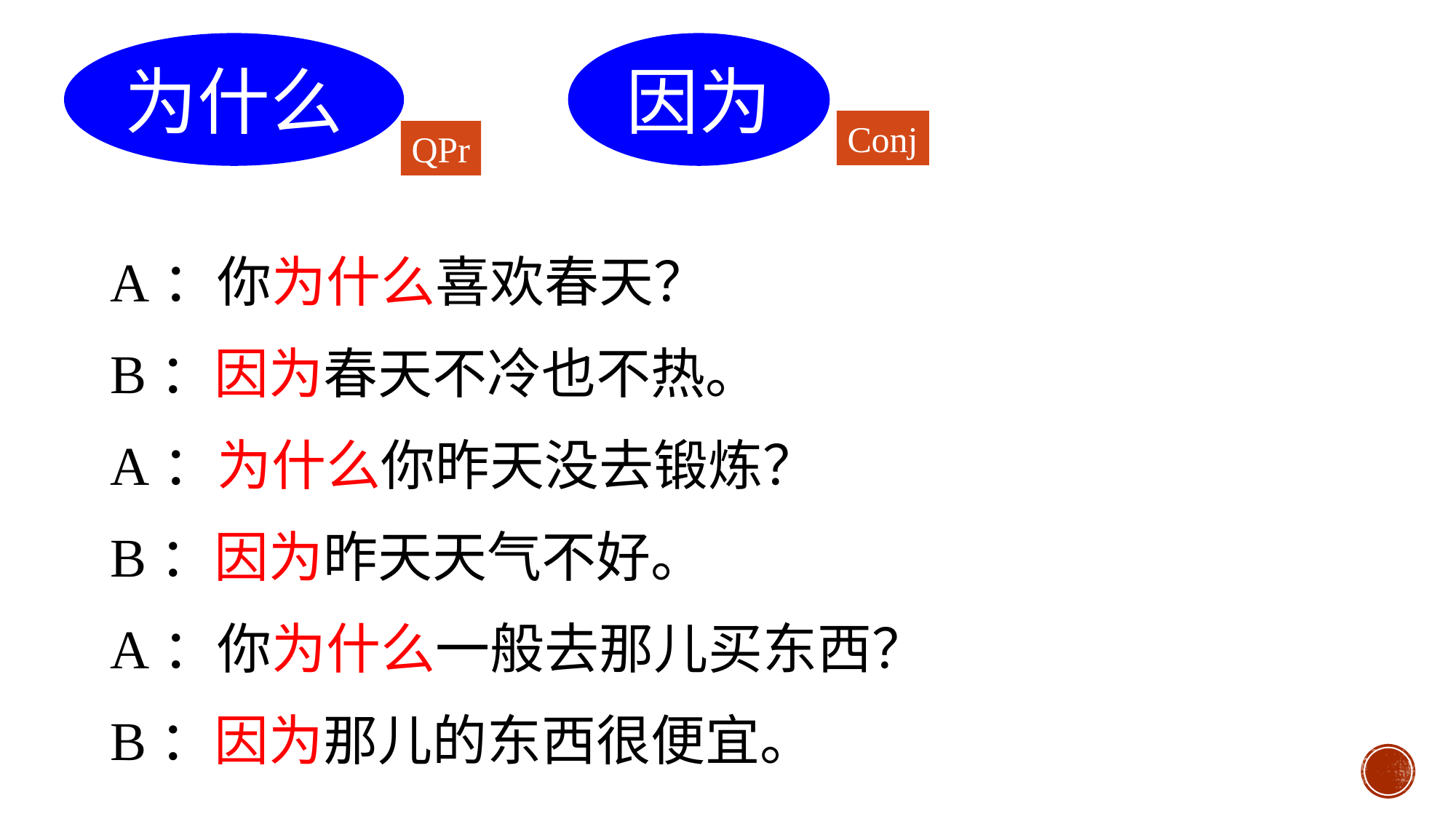

为什么
因为
Conj
QPr
A：你为什么喜欢春天？
B：因为春天不冷也不热。
A：为什么你昨天没去锻炼？
B：因为昨天天气不好。
A：你为什么一般去那儿买东西？
B：因为那儿的东西很便宜。